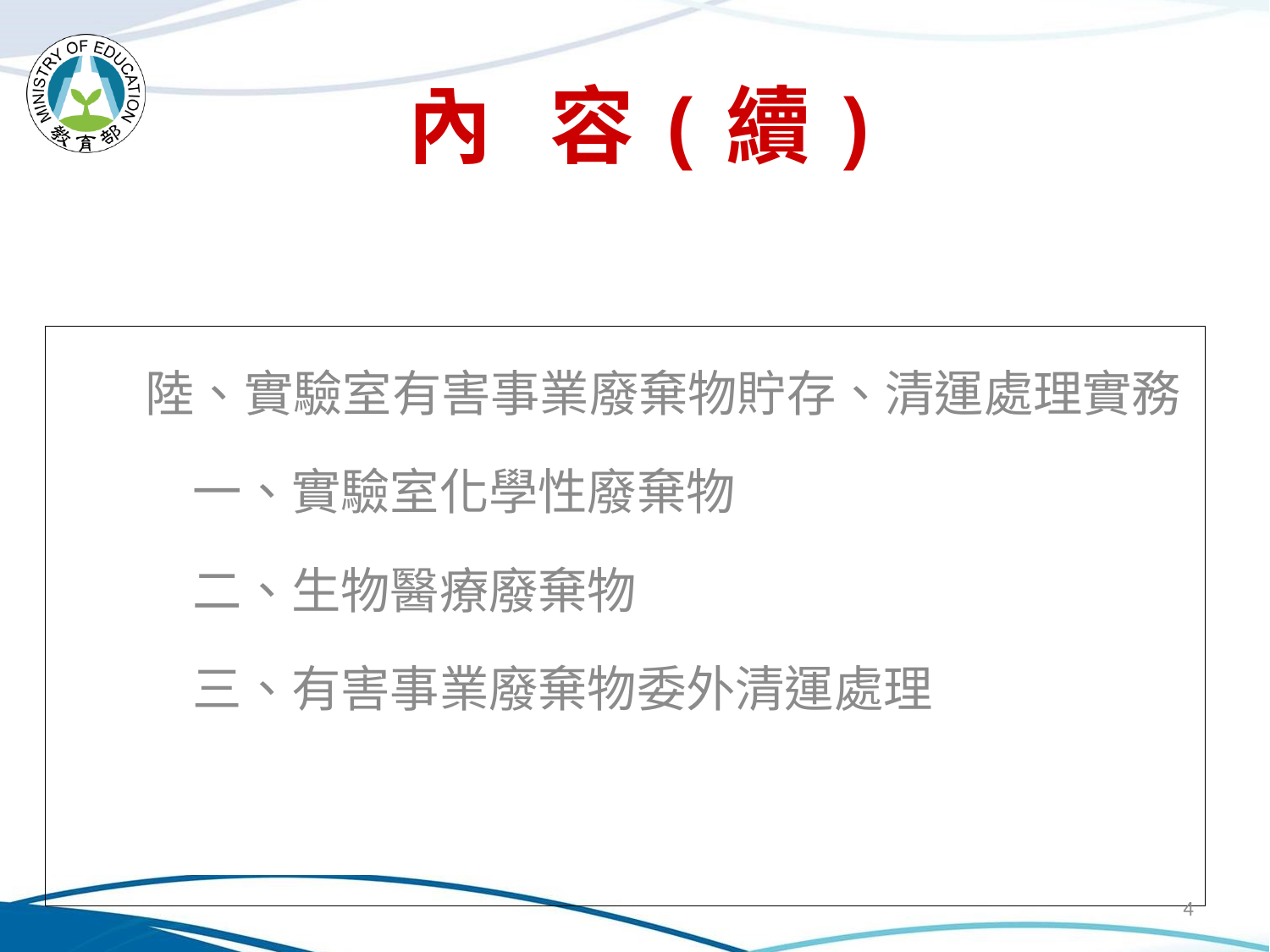

內   容(續)
陸、實驗室有害事業廢棄物貯存、清運處理實務
一、實驗室化學性廢棄物
二、生物醫療廢棄物
三、有害事業廢棄物委外清運處理
4